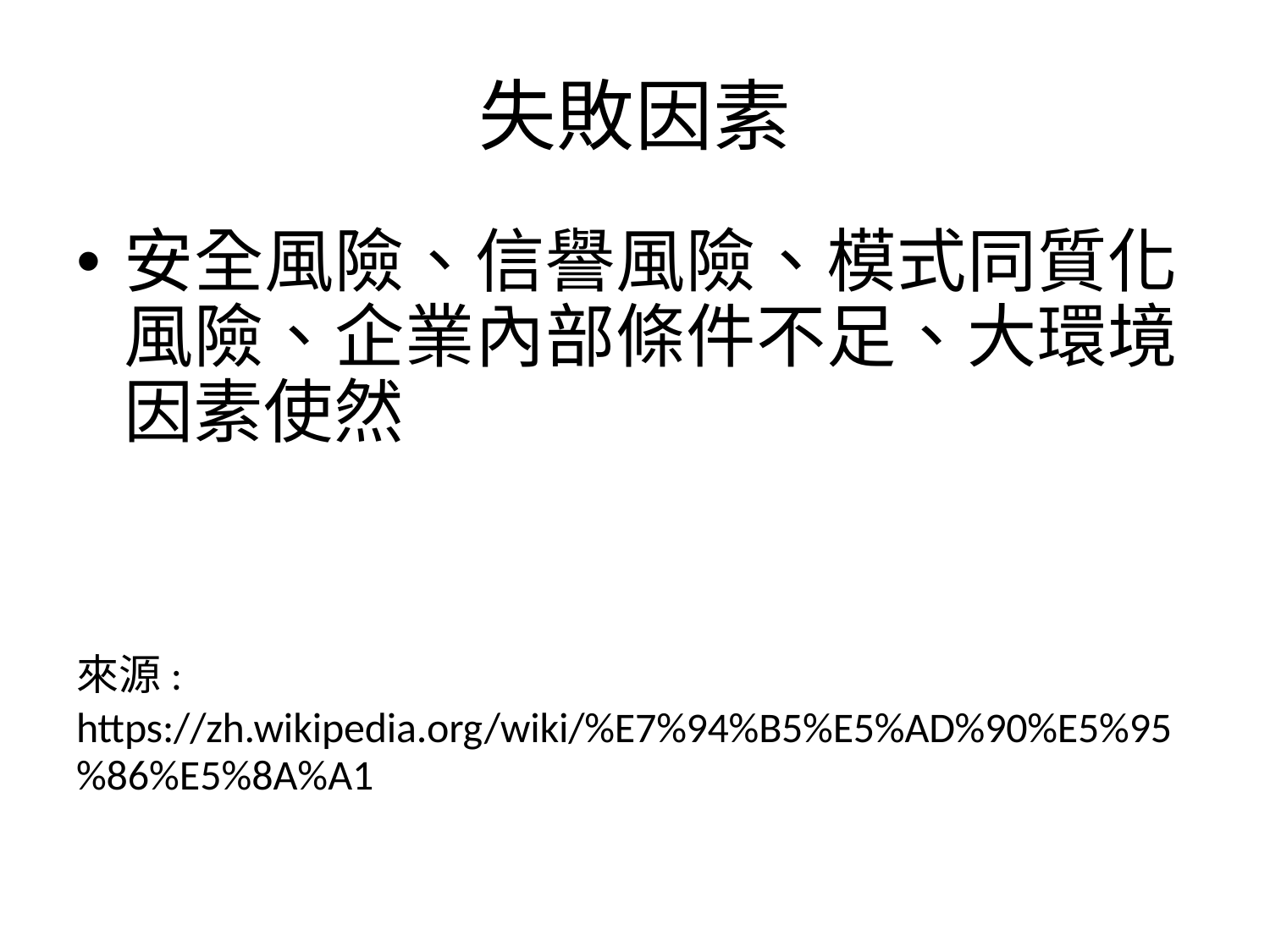

# 失敗因素
安全風險、信譽風險、模式同質化 風險、企業內部條件不足、大環境 因素使然
來源:
https://zh.wikipedia.org/wiki/%E7%94%B5%E5%AD%90%E5%95
%86%E5%8A%A1